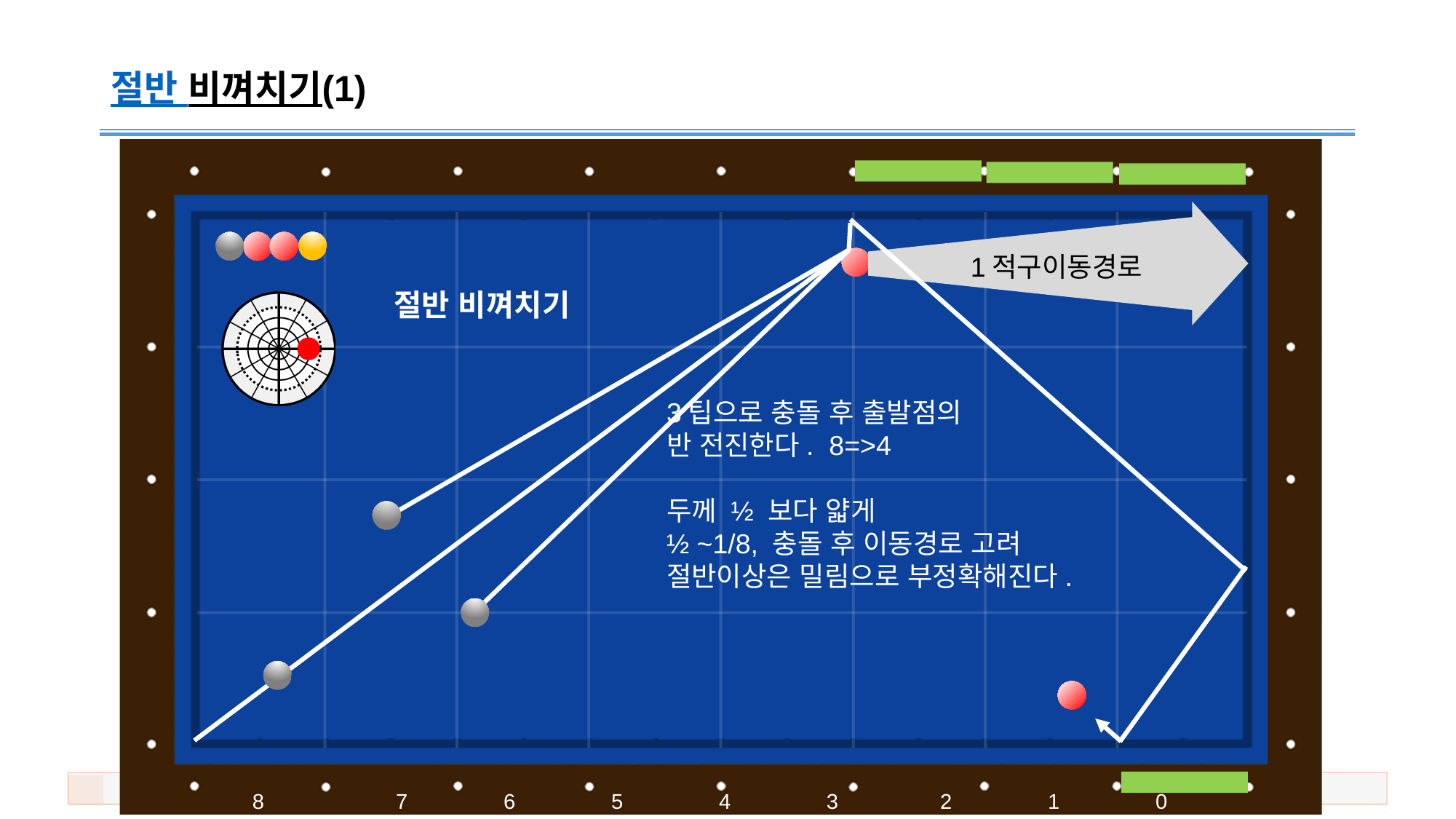

# 절반 비껴치기(1)

1적구이동경로

절반 비껴치기

3팁으로 충돌 후 출발점의
반 전진한다.  8=>4

두께 ½ 보다 얇게
½ ~1/8, 충돌 후 이동경로 고려
절반이상은 밀림으로 부정확해진다.

8                      7                6                5                4                3                 2                1                0